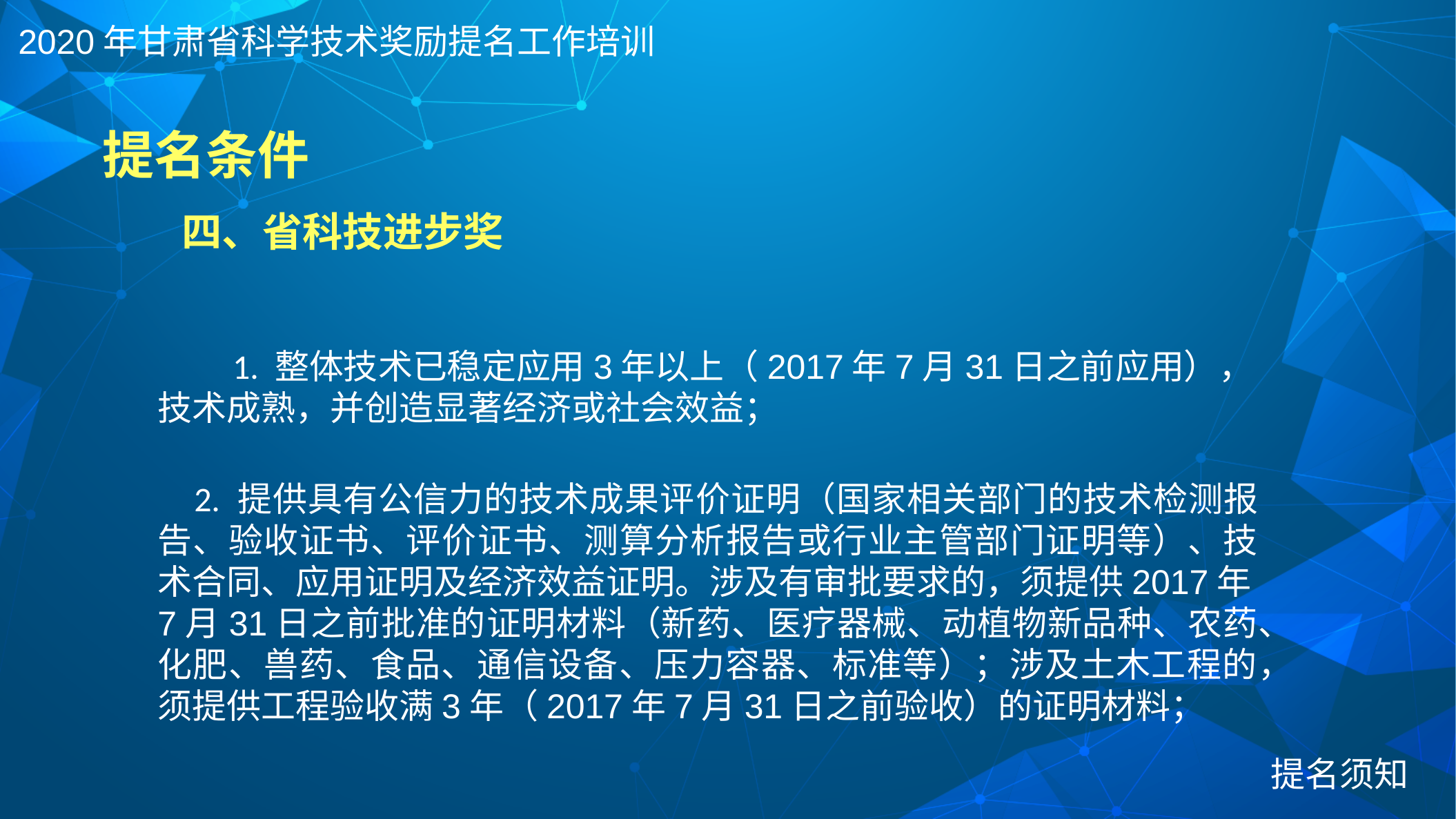

2020年甘肃省科学技术奖励提名工作培训
# 提名条件
四、省科技进步奖

             1. 整体技术已稳定应用3年以上（2017年7月31日之前应用），技术成熟，并创造显著经济或社会效益；

      2. 提供具有公信力的技术成果评价证明（国家相关部门的技术检测报告、验收证书、评价证书、测算分析报告或行业主管部门证明等）、技术合同、应用证明及经济效益证明。涉及有审批要求的，须提供2017年7月31日之前批准的证明材料（新药、医疗器械、动植物新品种、农药、化肥、兽药、食品、通信设备、压力容器、标准等）；涉及土木工程的，须提供工程验收满3年（2017年7月31日之前验收）的证明材料；

提名须知